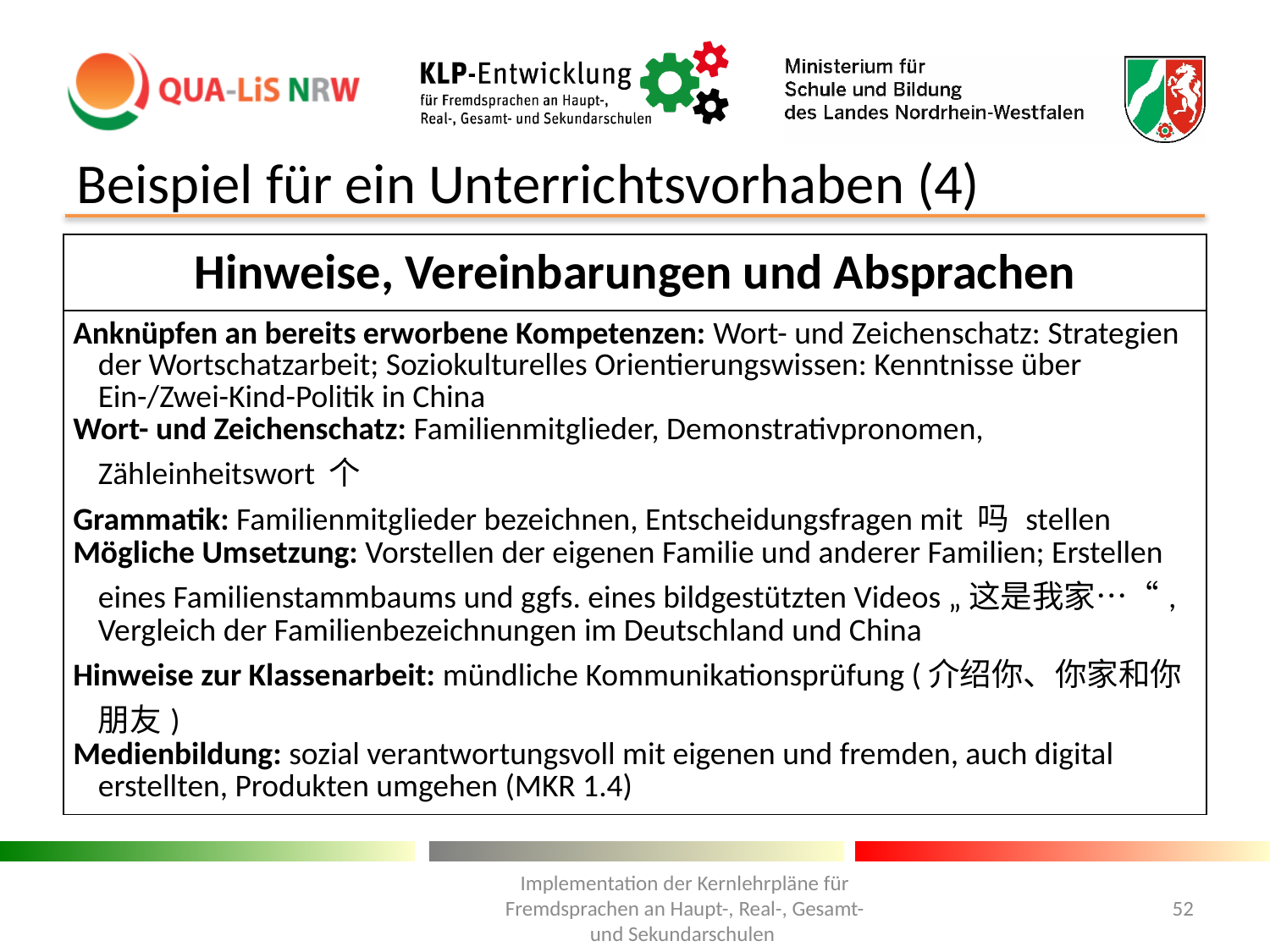

# Beispiel für ein Unterrichtsvorhaben (4)
| Hinweise, Vereinbarungen und Absprachen |
| --- |
| Anknüpfen an bereits erworbene Kompetenzen: Wort- und Zeichenschatz: Strategien der Wortschatzarbeit; Soziokulturelles Orientierungswissen: Kenntnisse über Ein-/Zwei-Kind-Politik in China Wort- und Zeichenschatz: Familienmitglieder, Demonstrativpronomen, Zähleinheitswort 个 Grammatik: Familienmitglieder bezeichnen, Entscheidungsfragen mit 吗 stellen Mögliche Umsetzung: Vorstellen der eigenen Familie und anderer Familien; Erstellen eines Familienstammbaums und ggfs. eines bildgestützten Videos „这是我家…“, Vergleich der Familienbezeichnungen im Deutschland und China Hinweise zur Klassenarbeit: mündliche Kommunikationsprüfung (介绍你、你家和你朋友) Medienbildung: sozial verantwortungsvoll mit eigenen und fremden, auch digital erstellten, Produkten umgehen (MKR 1.4) |
Implementation der Kernlehrpläne für Fremdsprachen an Haupt-, Real-, Gesamt- und Sekundarschulen
52